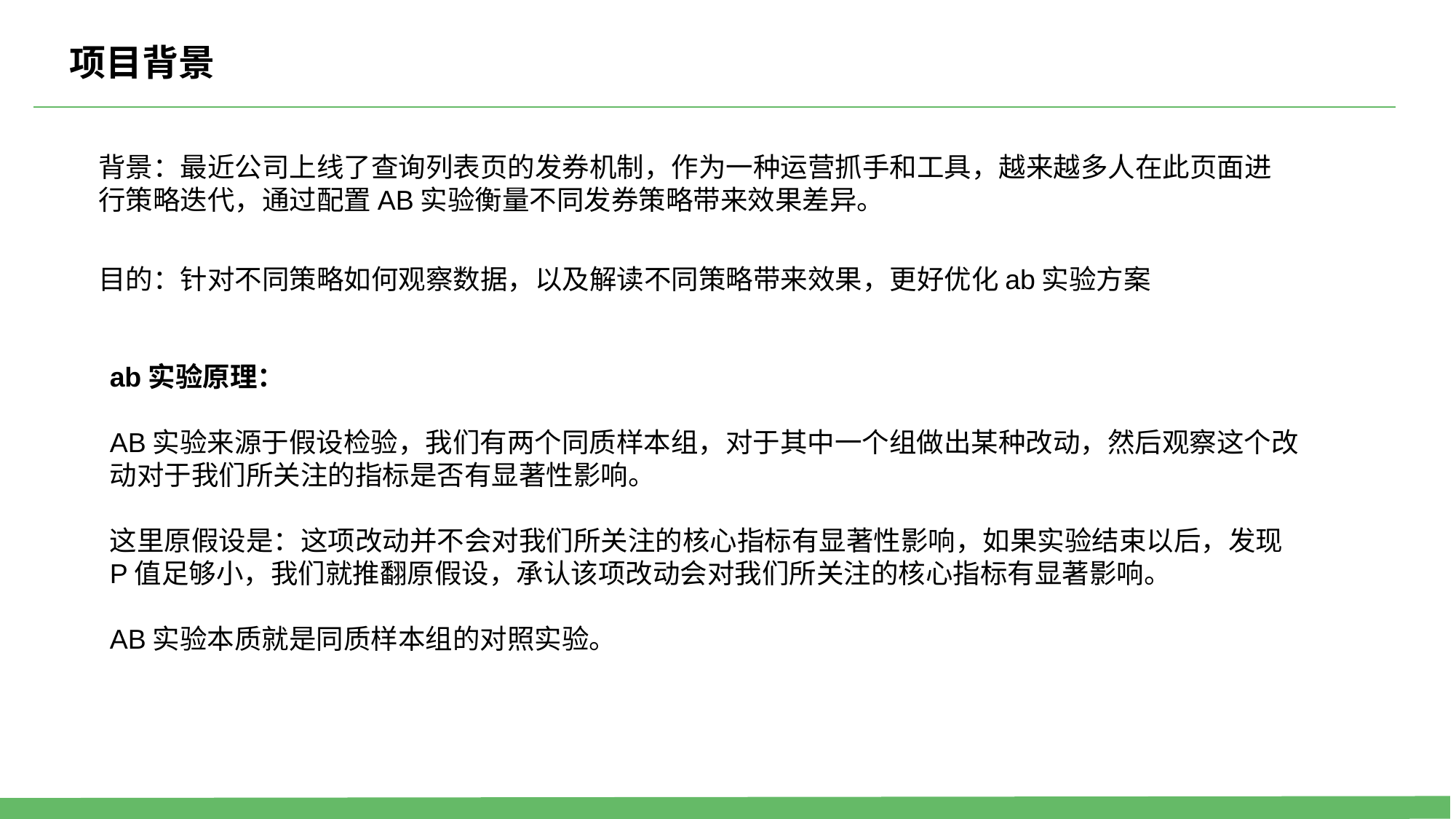

项目背景
背景：最近公司上线了查询列表页的发券机制，作为一种运营抓手和工具，越来越多人在此页面进行策略迭代，通过配置AB实验衡量不同发券策略带来效果差异。
目的：针对不同策略如何观察数据，以及解读不同策略带来效果，更好优化ab实验方案
ab实验原理：

AB实验来源于假设检验，我们有两个同质样本组，对于其中一个组做出某种改动，然后观察这个改动对于我们所关注的指标是否有显著性影响。

这里原假设是：这项改动并不会对我们所关注的核心指标有显著性影响，如果实验结束以后，发现P值足够小，我们就推翻原假设，承认该项改动会对我们所关注的核心指标有显著影响。

AB实验本质就是同质样本组的对照实验。